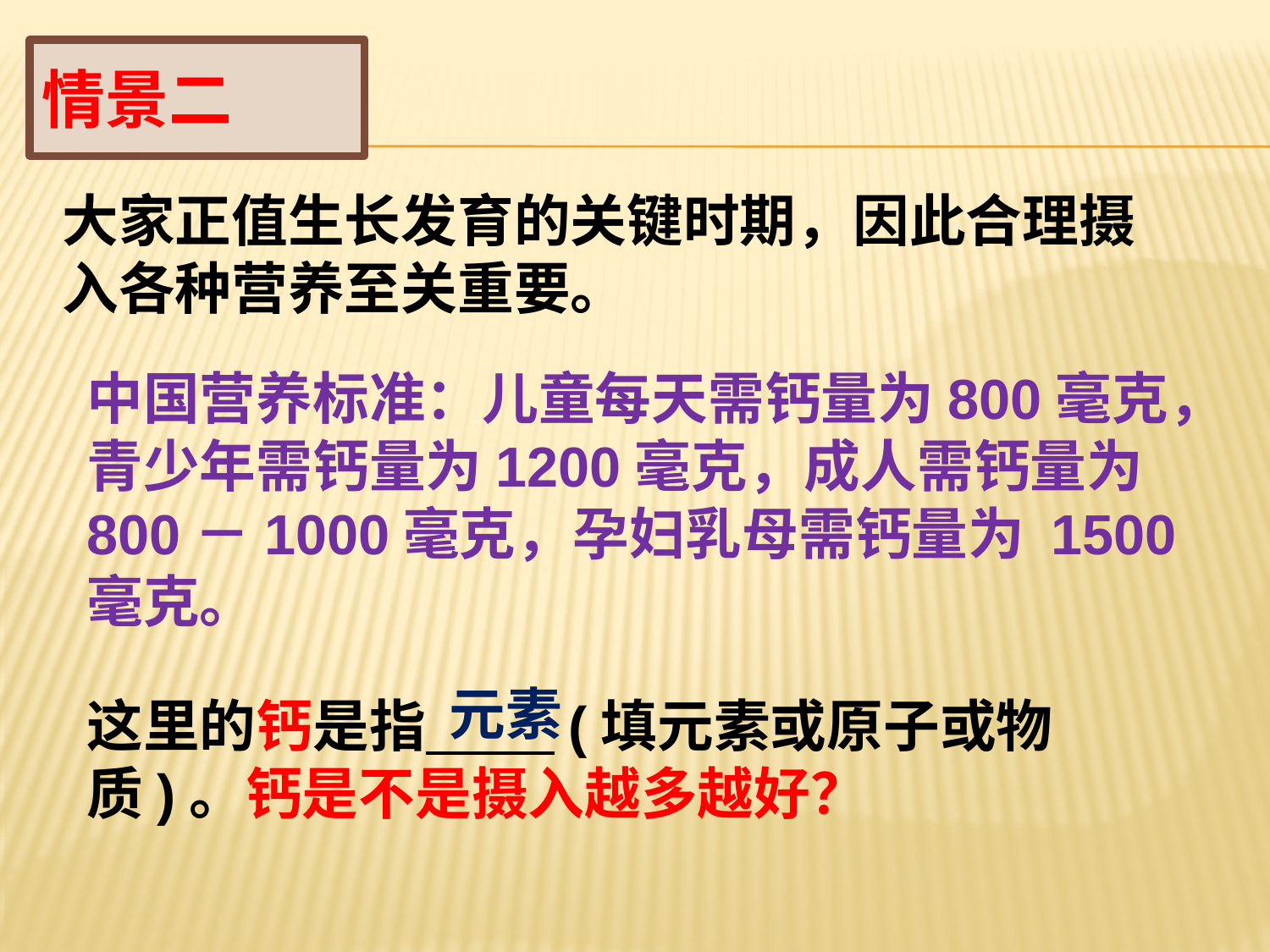

情景二
大家正值生长发育的关键时期，因此合理摄入各种营养至关重要。
中国营养标准：儿童每天需钙量为800毫克，青少年需钙量为1200毫克，成人需钙量为800－1000毫克，孕妇乳母需钙量为 1500毫克。
# 元素
这里的钙是指          (填元素或原子或物质)。钙是不是摄入越多越好？